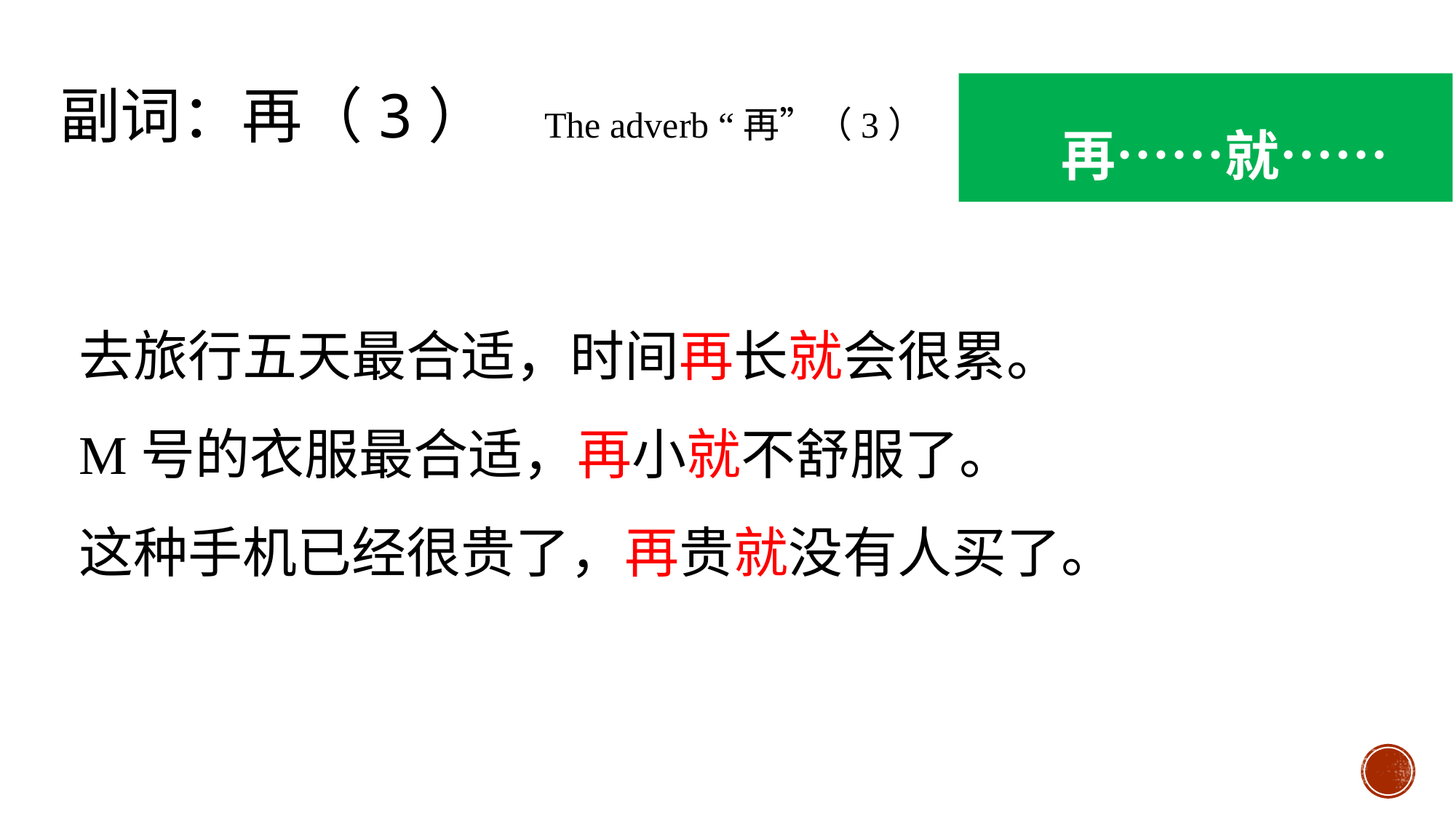

再……就……
副词：再（3）   The adverb “再”（3）
去旅行五天最合适，时间再长就会很累。
M号的衣服最合适，再小就不舒服了。
这种手机已经很贵了，再贵就没有人买了。